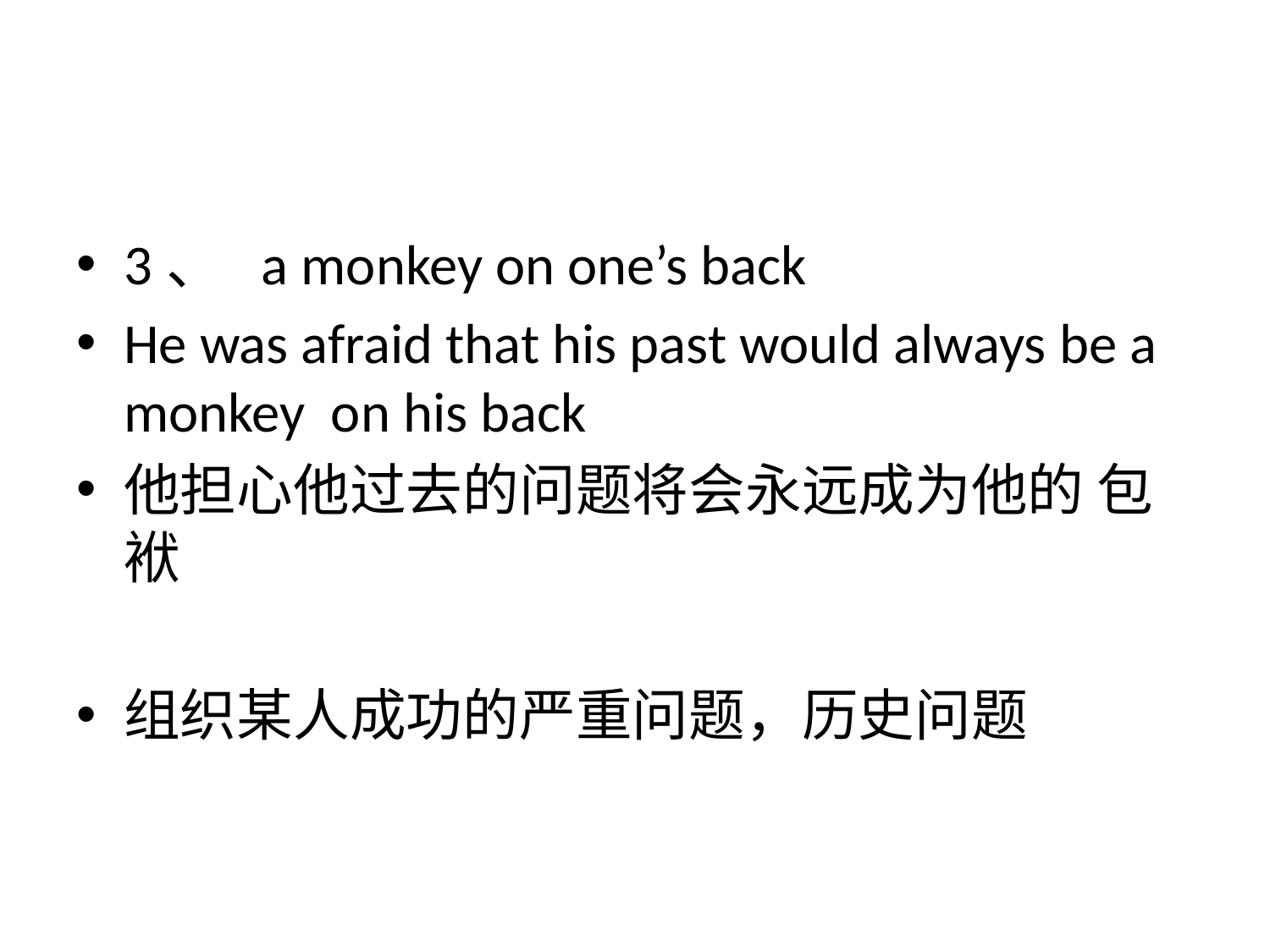

#
3、  a monkey on one’s back
He was afraid that his past would always be a monkey  on his back
他担心他过去的问题将会永远成为他的 包袱

组织某人成功的严重问题，历史问题